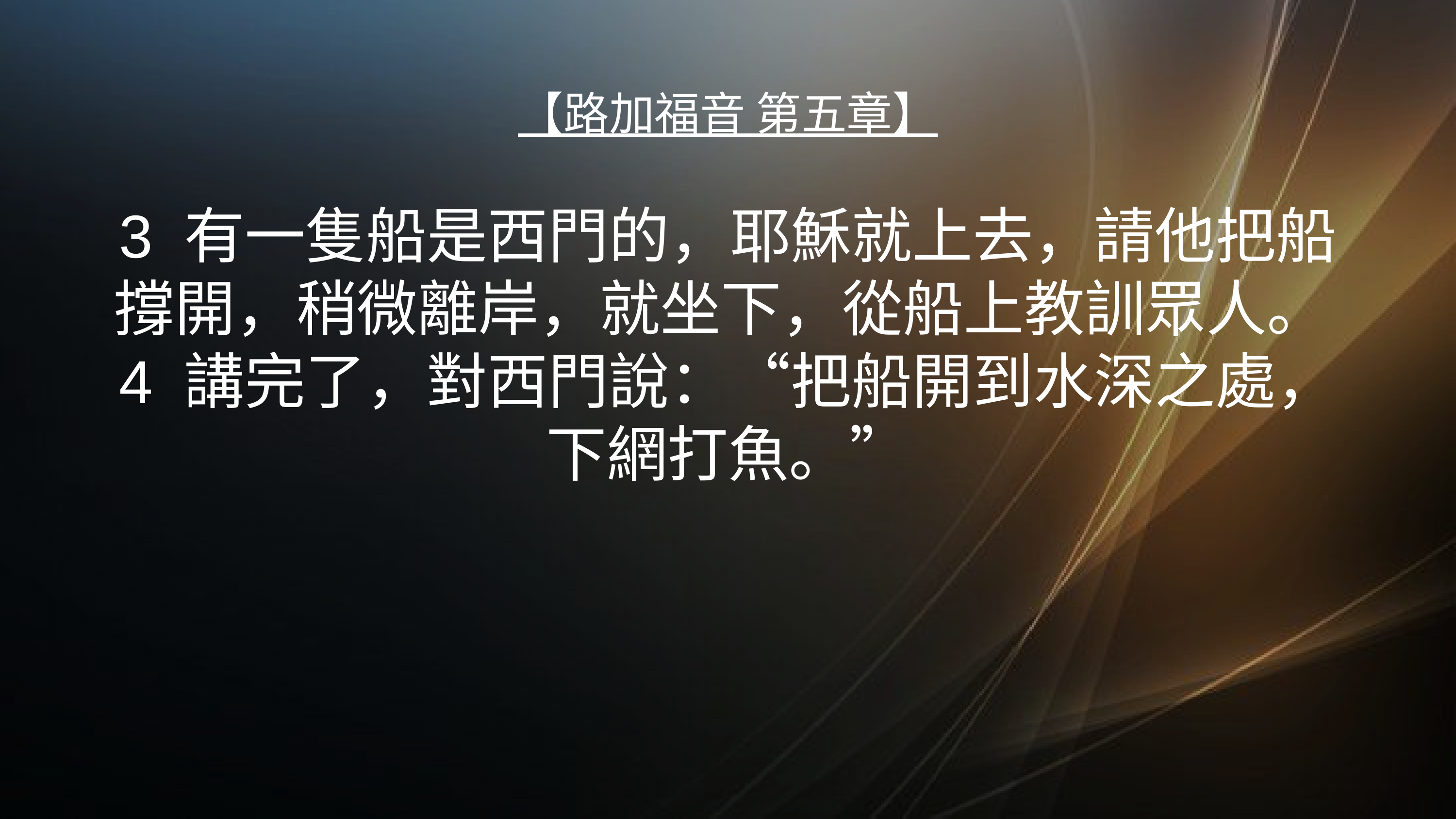

# 【路加福音 第五章】
3 有一隻船是西門的，耶穌就上去，請他把船撐開，稍微離岸，就坐下，從船上教訓眾人。4 講完了，對西門說：“把船開到水深之處，下網打魚。”